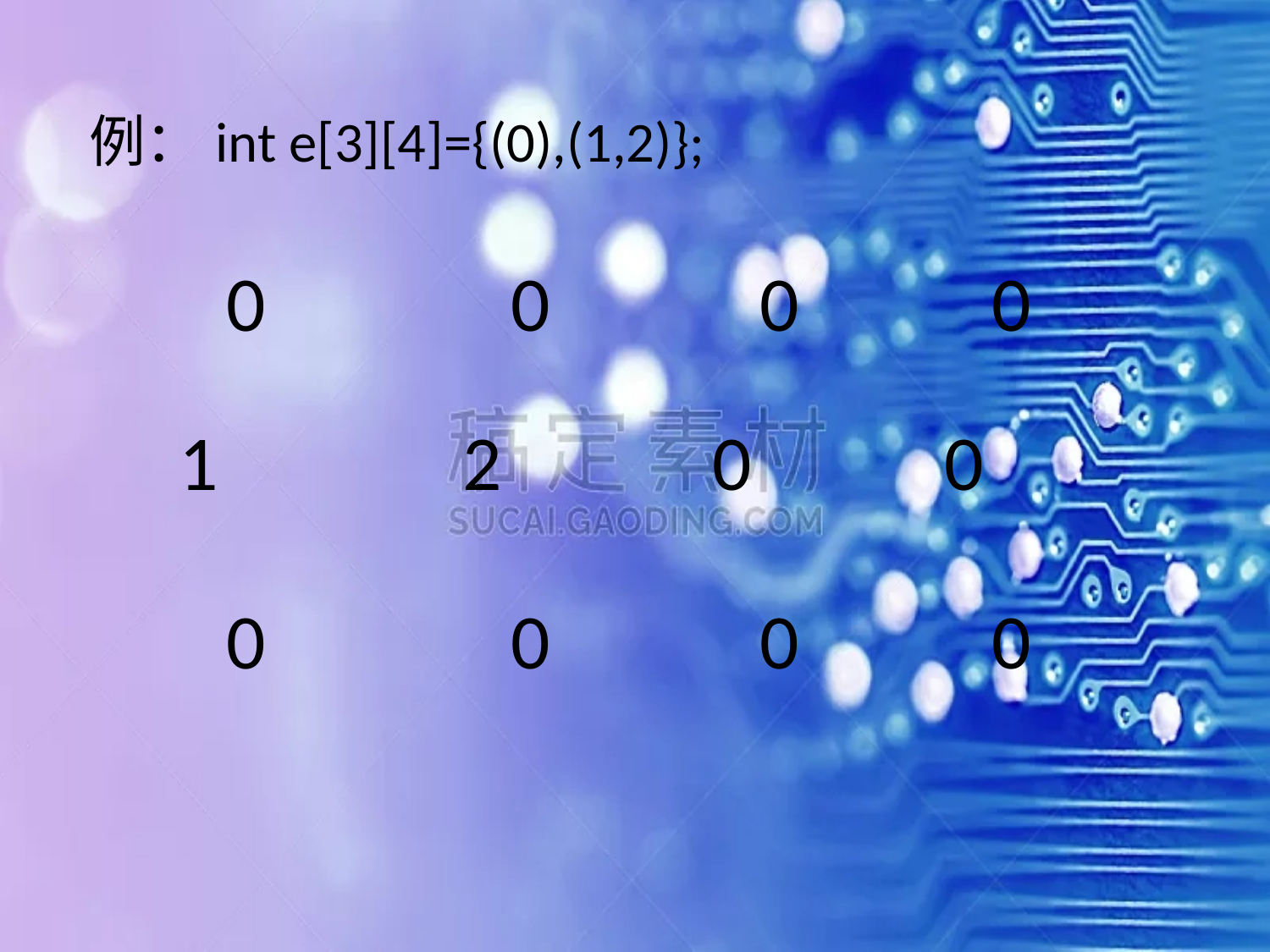

例：int e[3][4]={(0),(1,2)};
0              0            0           0
1              2            0           0
0              0            0           0